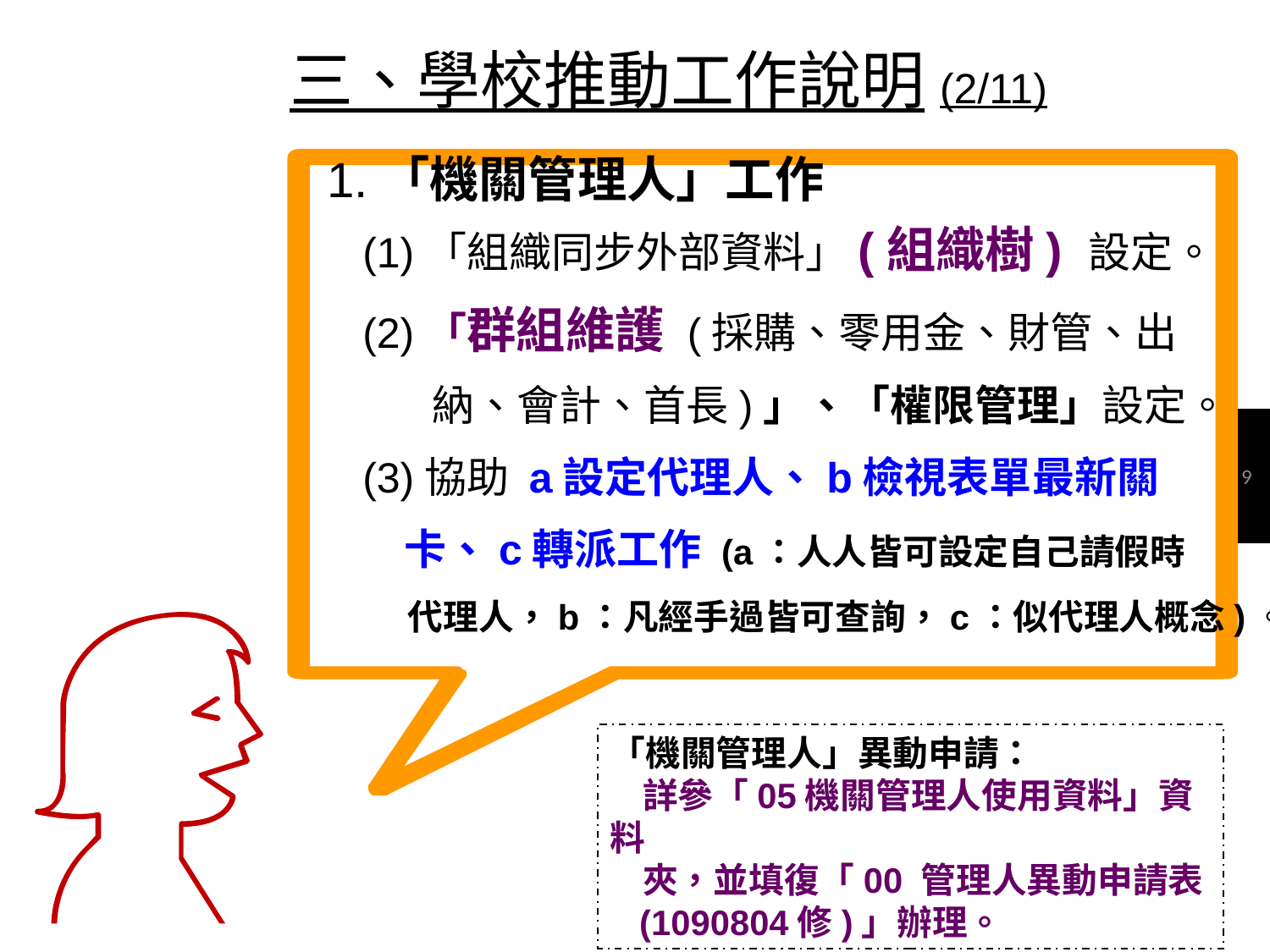

三、學校推動工作說明(2/11)
1.「機關管理人」工作
   (1)「組織同步外部資料」(組織樹) 設定。
   (2)「群組維護 (採購、零用金、財管、出
          納、會計、首長)」、「權限管理」設定。
   (3)協助 a設定代理人、b檢視表單最新關
       卡、c轉派工作 (a：人人皆可設定自己請假時
         代理人，b：凡經手過皆可查詢，c：似代理人概念)。

9
100%
「機關管理人」異動申請：
   詳參「05機關管理人使用資料」資料
   夾，並填復「00 管理人異動申請表
   (1090804修)」辦理。